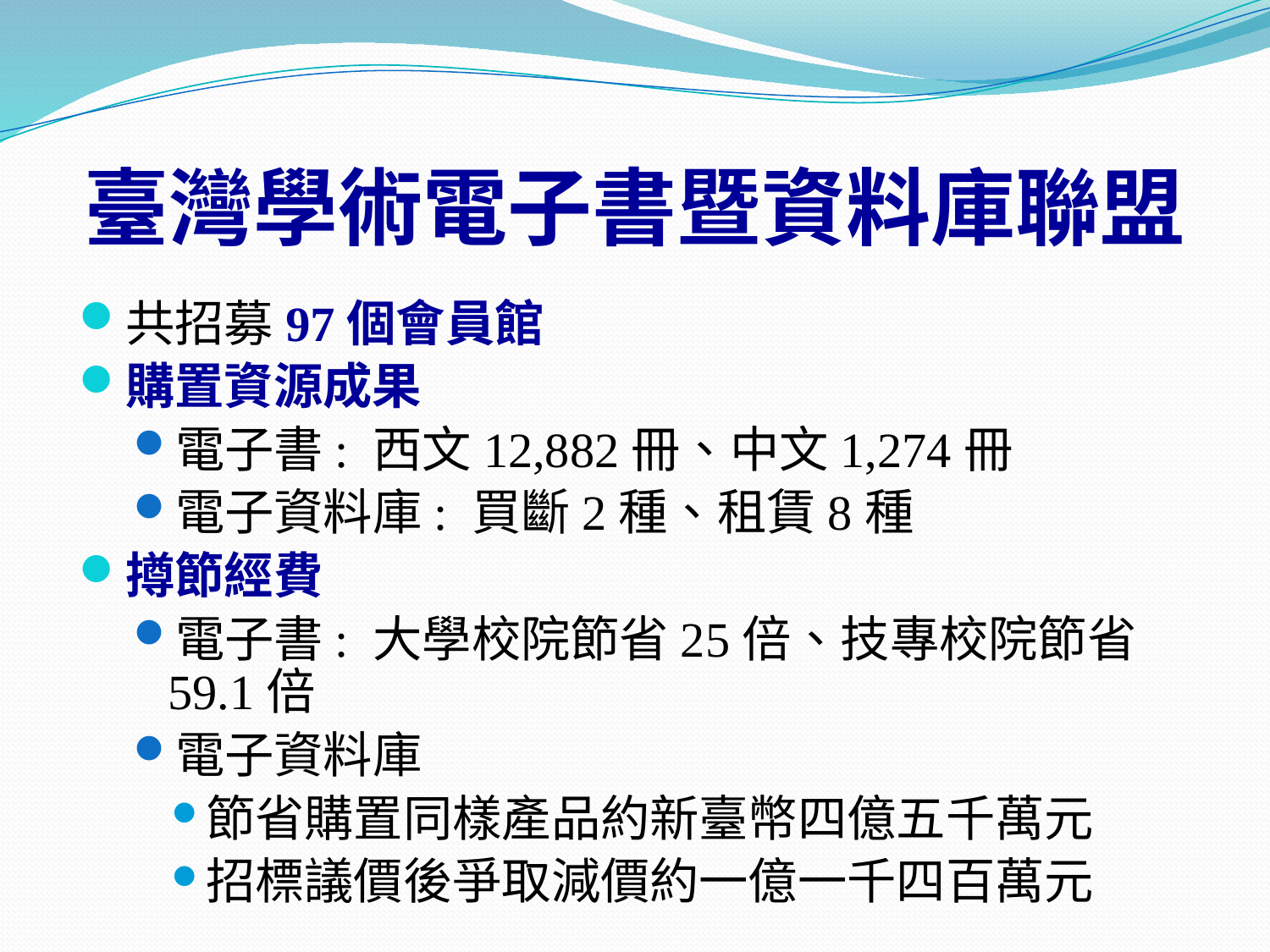

# 臺灣學術電子書暨資料庫聯盟
共招募97個會員館
購置資源成果
電子書: 西文12,882冊、中文1,274冊
電子資料庫: 買斷2種、租賃8種
撙節經費
電子書: 大學校院節省25倍、技專校院節省59.1倍
電子資料庫
節省購置同樣產品約新臺幣四億五千萬元
招標議價後爭取減價約一億一千四百萬元